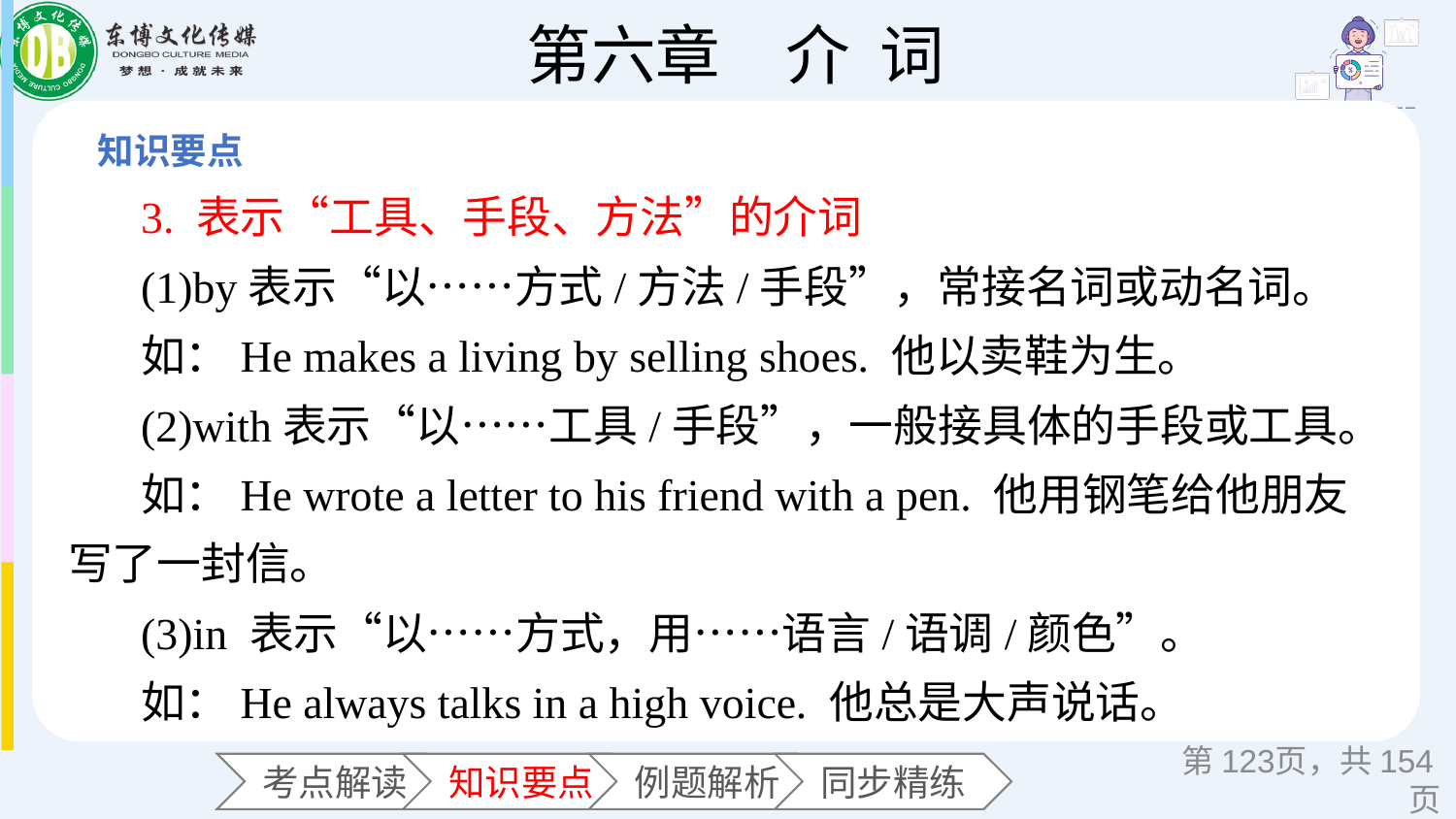

3. 表示“工具、手段、方法”的介词
(1)by表示“以……方式/方法/手段”，常接名词或动名词。
如：He makes a living by selling shoes. 他以卖鞋为生。
(2)with表示“以……工具/手段”，一般接具体的手段或工具。
如：He wrote a letter to his friend with a pen. 他用钢笔给他朋友写了一封信。
(3)in 表示“以……方式，用……语言/语调/颜色”。
如：He always talks in a high voice. 他总是大声说话。
第123页，共154页